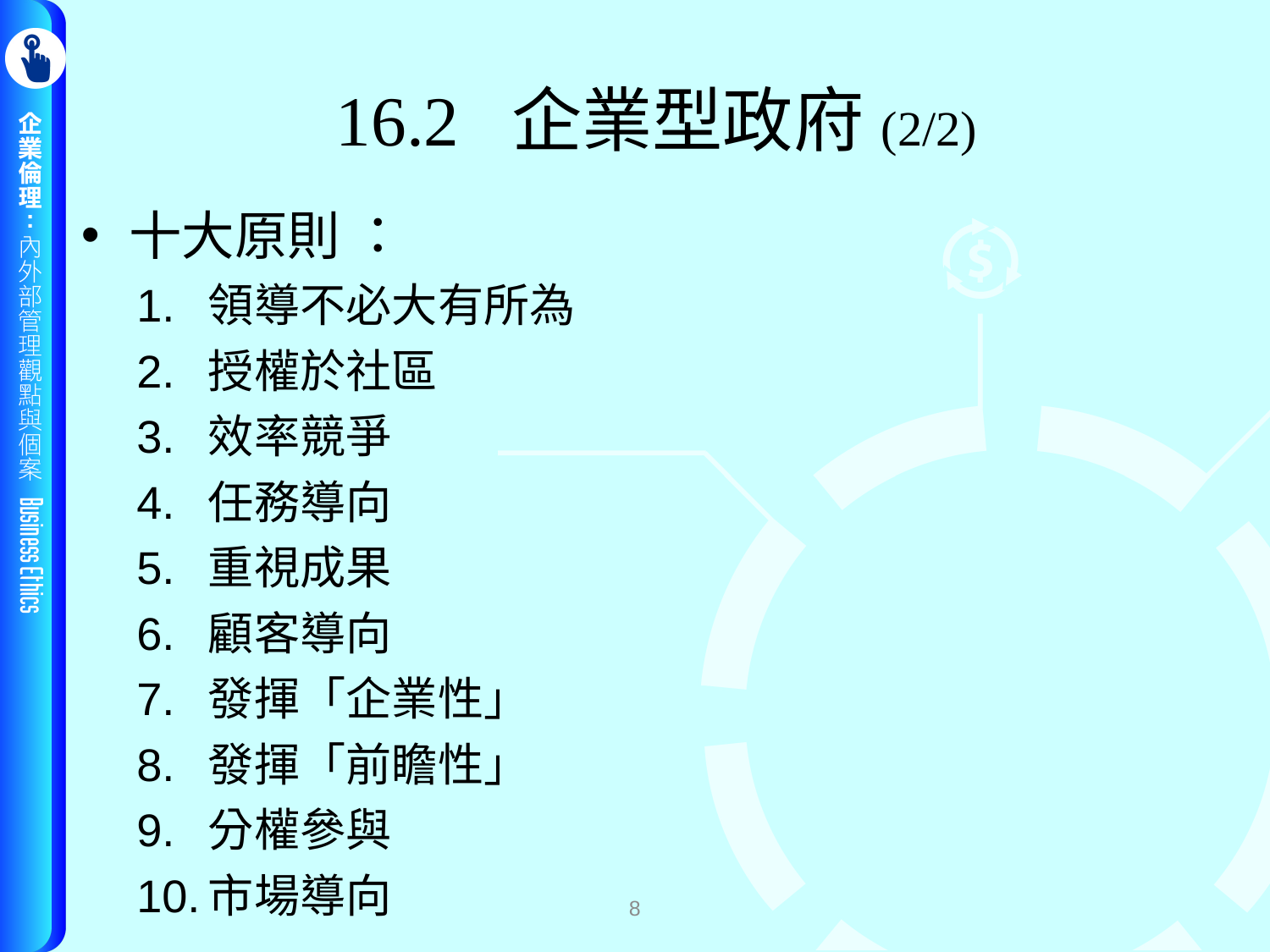

# 16.2  企業型政府(2/2)
十大原則 ：
領導不必大有所為
授權於社區
效率競爭
任務導向
重視成果
顧客導向
發揮「企業性」
發揮「前瞻性」
分權參與
市場導向
8